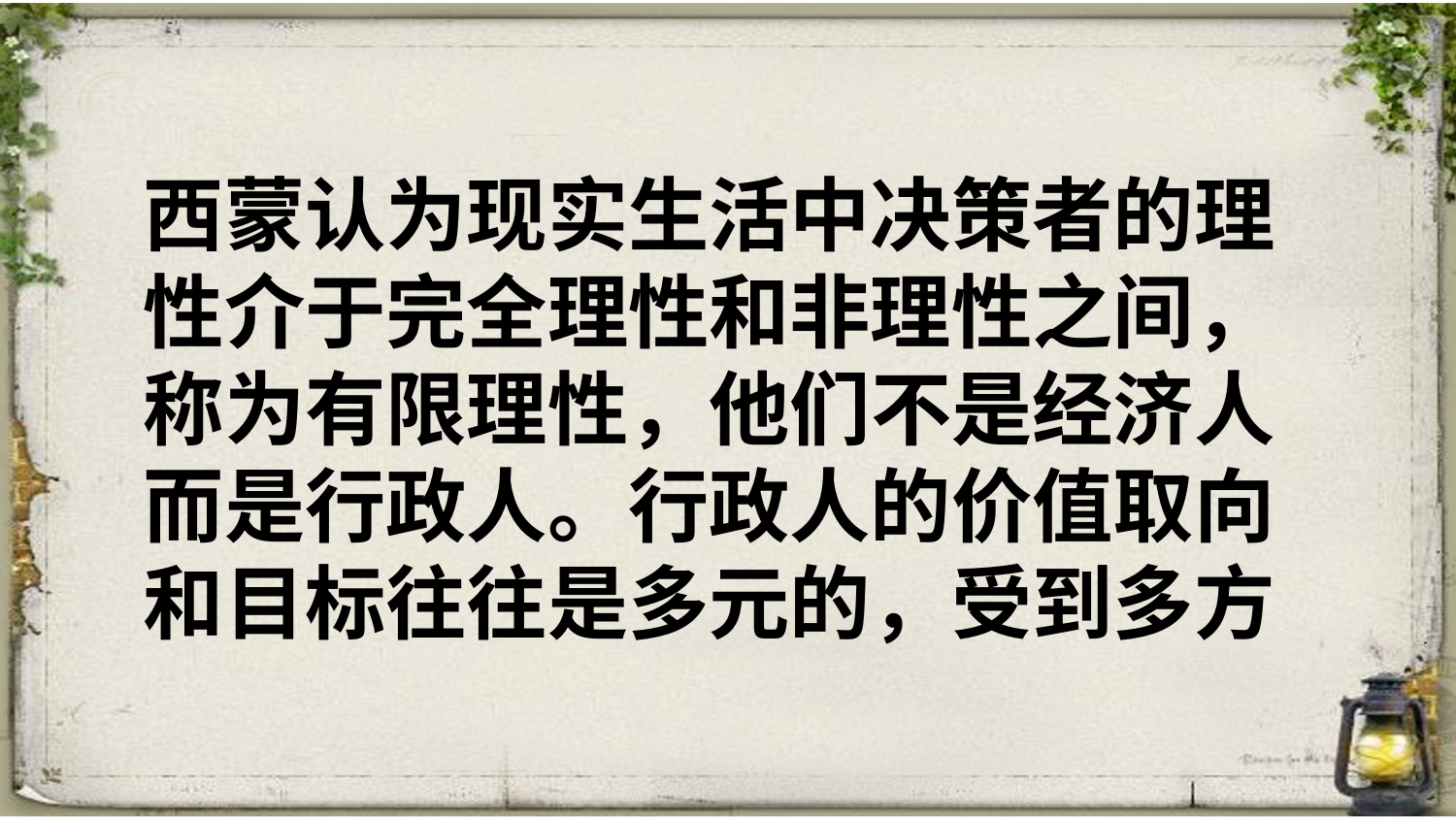

西蒙认为现实生活中决策者的理性介于完全理性和非理性之间，称为有限理性，他们不是经济人而是行政人。行政人的价值取向和目标往往是多元的，受到多方